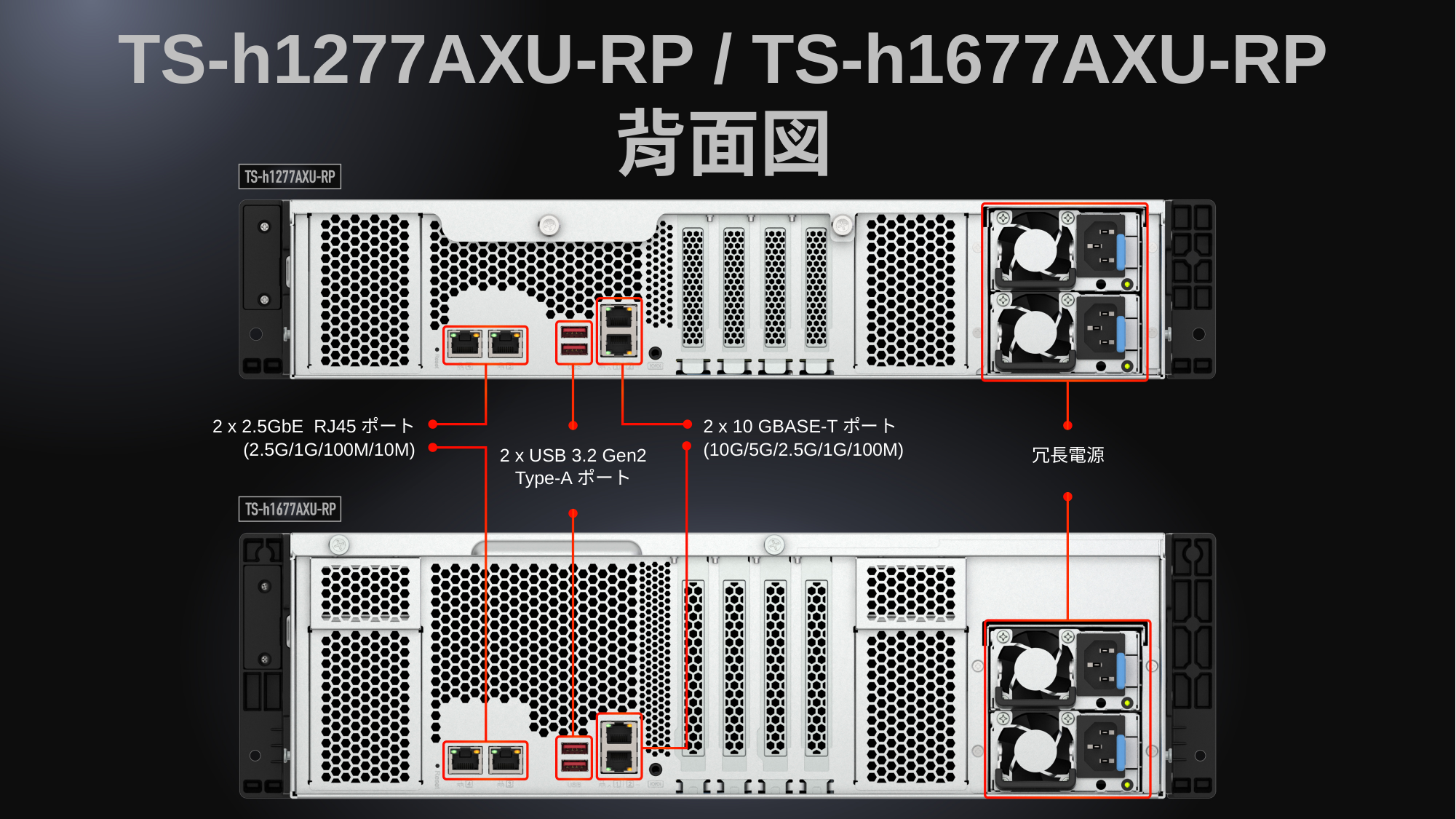

TS-h1277AXU-RP / TS-h1677AXU-RP
背面図
2 x 2.5GbE  RJ45ポート
(2.5G/1G/100M/10M)
2 x 10 GBASE-Tポート
(10G/5G/2.5G/1G/100M)
冗長電源
2 x USB 3.2 Gen2 Type-Aポート